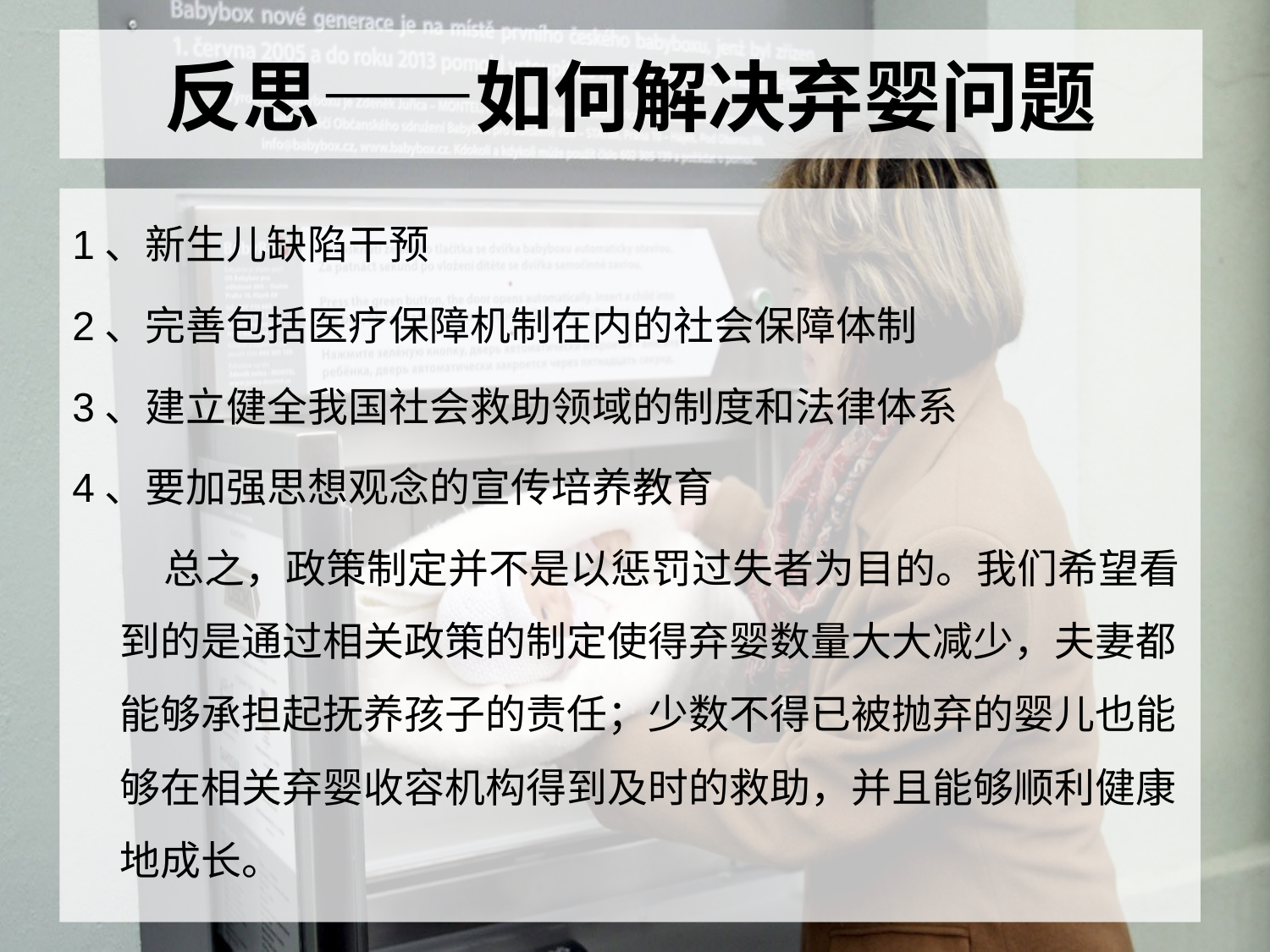

# 反思——如何解决弃婴问题
1、新生儿缺陷干预
2、完善包括医疗保障机制在内的社会保障体制
3、建立健全我国社会救助领域的制度和法律体系
4、要加强思想观念的宣传培养教育
         总之，政策制定并不是以惩罚过失者为目的。我们希望看到的是通过相关政策的制定使得弃婴数量大大减少，夫妻都能够承担起抚养孩子的责任；少数不得已被抛弃的婴儿也能够在相关弃婴收容机构得到及时的救助，并且能够顺利健康地成长。